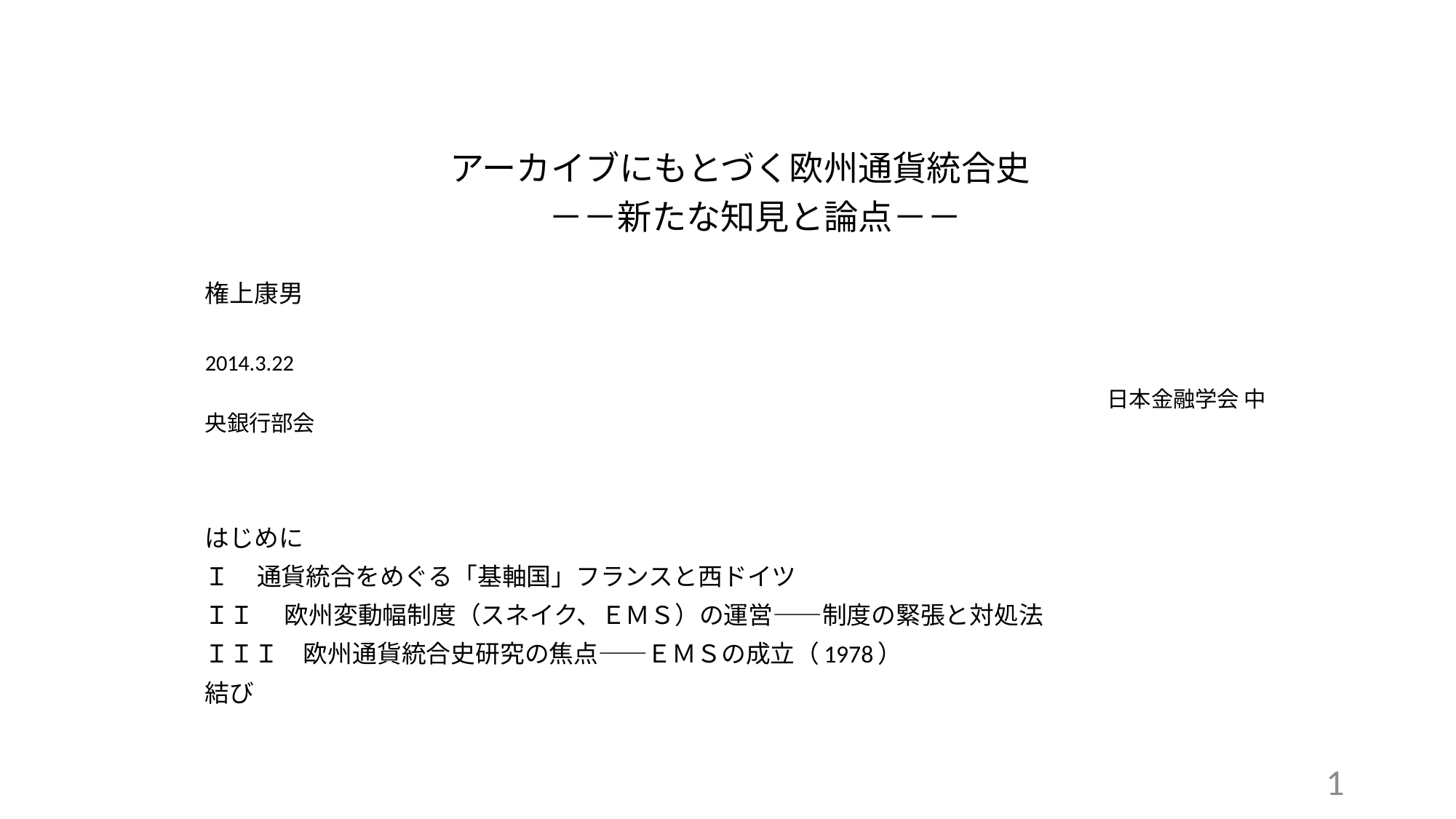

アーカイブにもとづく欧州通貨統合史
　　　　　　　　　　－－新たな知見と論点－－
　　　　　　　　　　　　　　　　　　　　　　　　　　　　　　　　　　　　権上康男
　　　　　　　　　　　　　　　　　　　　　　　　　　　　　　　　　　　　2014.3.22
　　　　　　　　　　　　　　　　　　　　　　　　　　　　　　　　　　　　　　　　　日本金融学会 中央銀行部会

はじめに
Ｉ     通貨統合をめぐる「基軸国」フランスと西ドイツ
ＩＩ 　欧州変動幅制度（スネイク、ＥＭＳ）の運営――制度の緊張と対処法
ＩＩＩ　欧州通貨統合史研究の焦点――ＥＭＳの成立（1978）
結び
1